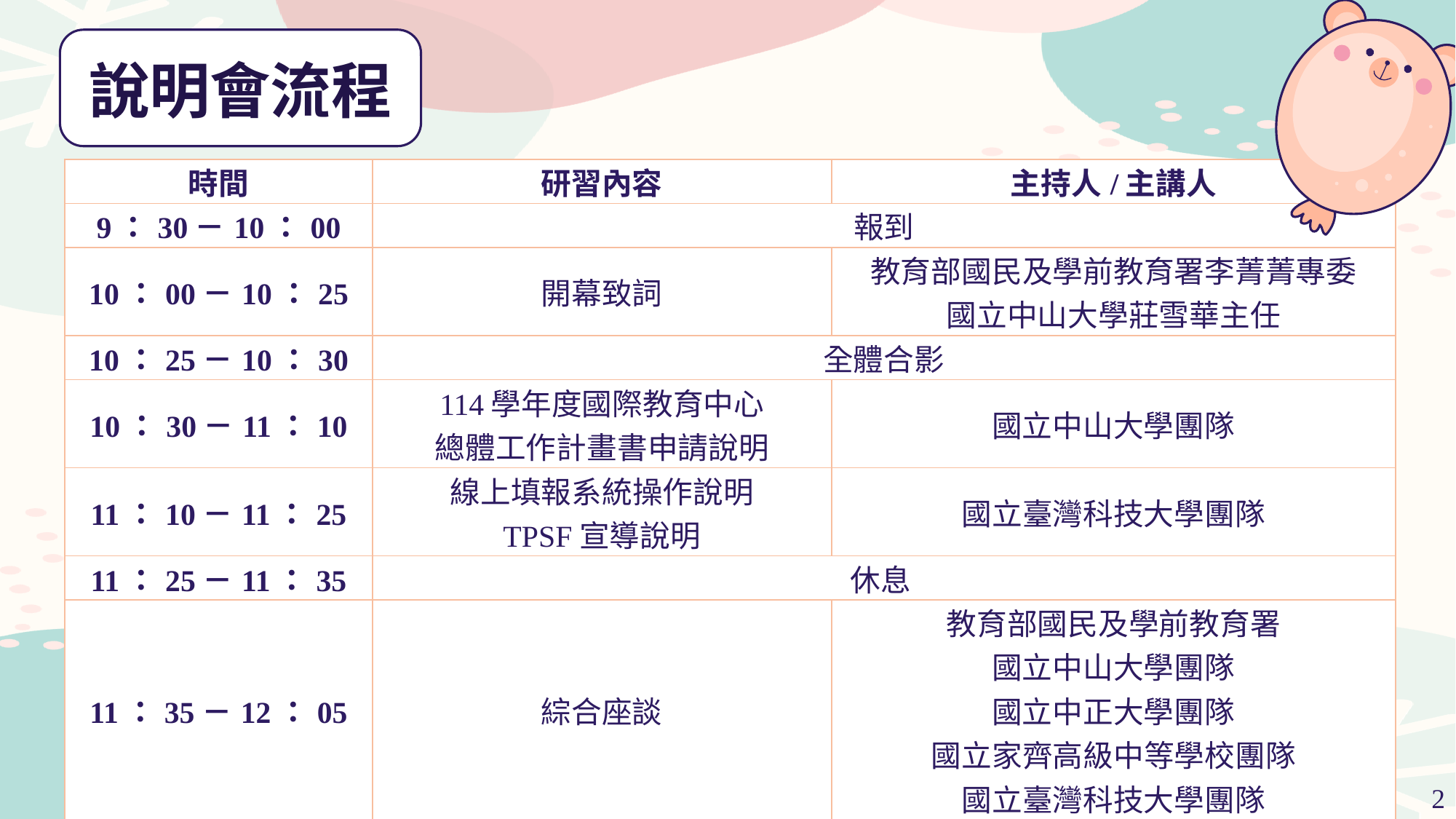

# 說明會流程
| 時間 | 研習內容 | 主持人/主講人 |
| --- | --- | --- |
| 9：30－10：00 | 報到 |  |
| 10：00－10：25 | 開幕致詞 | 教育部國民及學前教育署李菁菁專委 國立中山大學莊雪華主任 |
| 10：25－10：30 | 全體合影 |  |
| 10：30－11：10 | 114學年度國際教育中心 總體工作計畫書申請說明 | 國立中山大學團隊 |
| 11：10－11：25 | 線上填報系統操作說明 TPSF宣導說明 | 國立臺灣科技大學團隊 |
| 11：25－11：35 | 休息 |  |
| 11：35－12：05 | 綜合座談 | 教育部國民及學前教育署 國立中山大學團隊 國立中正大學團隊 國立家齊高級中等學校團隊 國立臺灣科技大學團隊 |
|  | 賦歸 |  |
2